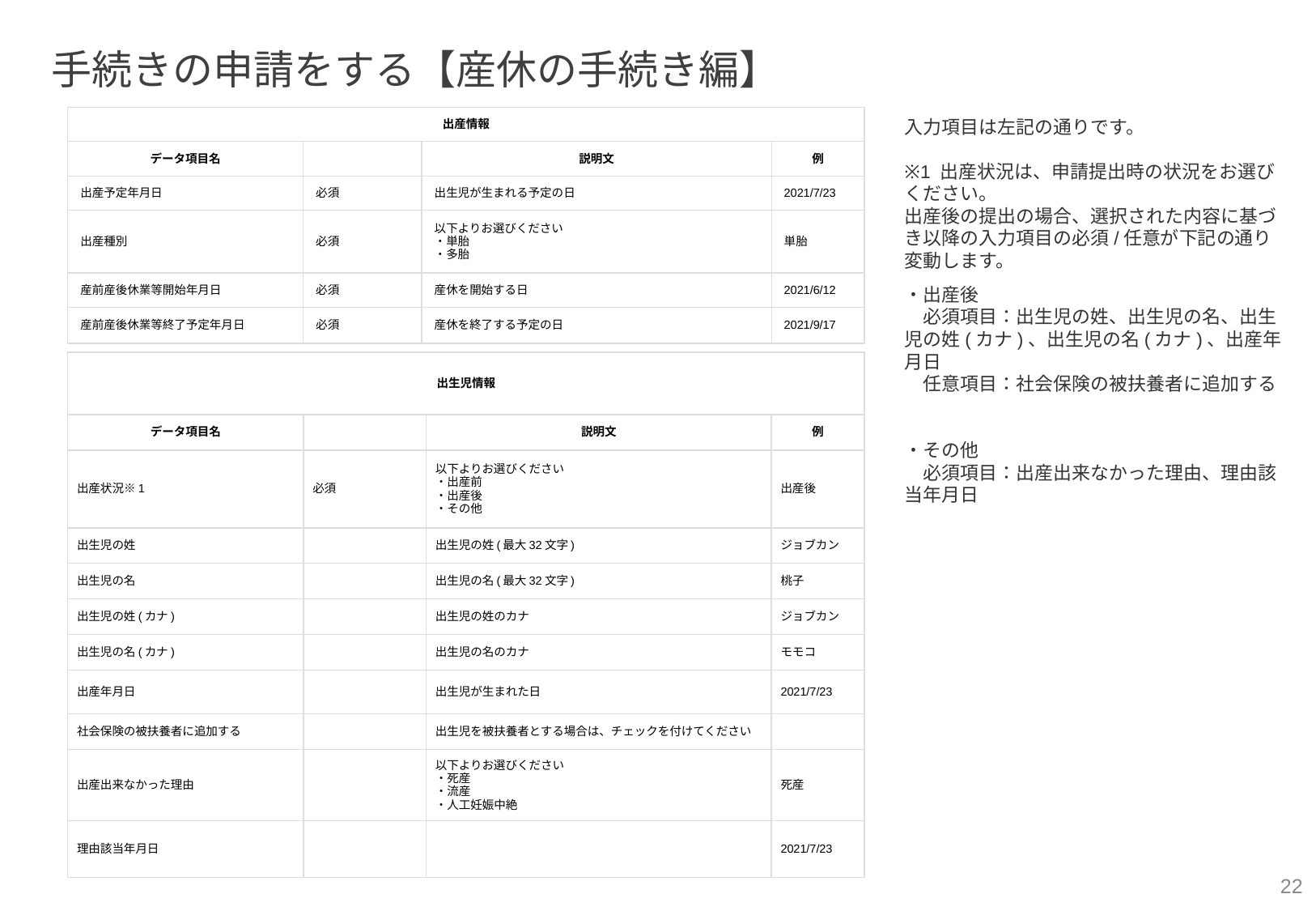

手続きの申請をする【産休の手続き編】
| 出産情報 |  |  |  |
| --- | --- | --- | --- |
| データ項目名 |  | 説明文 | 例 |
| 出産予定年月日 | 必須 | 出生児が生まれる予定の日 | 2021/7/23 |
| 出産種別 | 必須 | 以下よりお選びください ・単胎 ・多胎 | 単胎 |
| 産前産後休業等開始年月日 | 必須 | 産休を開始する日 | 2021/6/12 |
| 産前産後休業等終了予定年月日 | 必須 | 産休を終了する予定の日 | 2021/9/17 |
入力項目は左記の通りです。

※1 出産状況は、申請提出時の状況をお選びください。
出産後の提出の場合、選択された内容に基づき以降の入力項目の必須/任意が下記の通り変動します。
・出産後
　必須項目：出生児の姓、出生児の名、出生児の姓(カナ)、出生児の名(カナ)、出産年月日
　任意項目：社会保険の被扶養者に追加する
・その他
　必須項目：出産出来なかった理由、理由該当年月日

| 出生児情報 |  |  |  |
| --- | --- | --- | --- |
| データ項目名 |  | 説明文 | 例 |
| 出産状況※1 | 必須 | 以下よりお選びください ・出産前 ・出産後 ・その他 | 出産後 |
| 出生児の姓 |  | 出生児の姓(最大32文字) | ジョブカン |
| 出生児の名 |  | 出生児の名(最大32文字) | 桃子 |
| 出生児の姓(カナ) |  | 出生児の姓のカナ | ジョブカン |
| 出生児の名(カナ) |  | 出生児の名のカナ | モモコ |
| 出産年月日 |  | 出生児が生まれた日 | 2021/7/23 |
| 社会保険の被扶養者に追加する |  | 出生児を被扶養者とする場合は、チェックを付けてください |  |
| 出産出来なかった理由 |  | 以下よりお選びください ・死産 ・流産 ・人工妊娠中絶 | 死産 |
| 理由該当年月日 |  |  | 2021/7/23 |
22